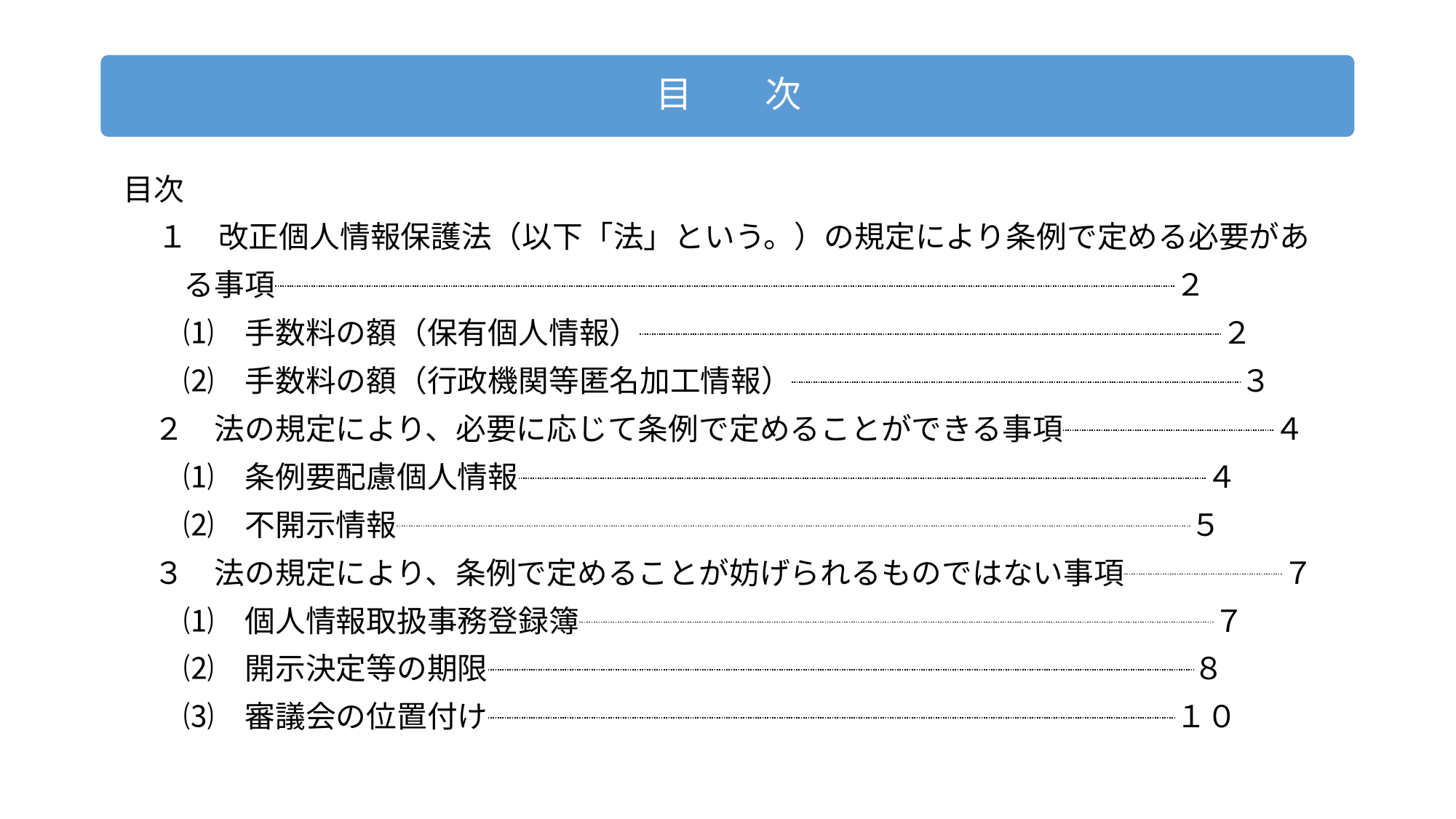

目　　次
目次
    １　改正個人情報保護法（以下「法」という。）の規定により条例で定める必要があ
　　る事項　　　　　　　　　　　　　　　　　　　　　　　　　　　　　　　　　　　　　　　　　　　　　　　　　　　２
　　⑴　手数料の額（保有個人情報）　　　　　　　　　　　　　　　　　　　　　　　　　　　　　　　　　２
　　⑵　手数料の額（行政機関等匿名加工情報）　　　　　　　　　　　　　　　　　　　　　　　　　  ３
　２　法の規定により、必要に応じて条例で定めることができる事項　　　　　　　　　　　　４
　　⑴　条例要配慮個人情報　　　　　　　　　　　　　　　　　　　　　　　　　　　　　　　　　　　　　　　４
　　⑵　不開示情報　　　　　　　　　　　　　　　　　　　　　　　　　　　　　　　　　　　　　　　　　　　　　５
　３　法の規定により、条例で定めることが妨げられるものではない事項　　　　　　　　　７
　　⑴　個人情報取扱事務登録簿　　　　　　　　　　　　　　　　　　　　　　　　　　　　　　　　　　　　７
　　⑵　開示決定等の期限　　　　　　　　　　　　　　　　　　　　　　　　　　　　　　　　　　　　　　　　８
　　⑶　審議会の位置付け　　　　　　　　　　　　　　　　　　　　　　　　　　　　　　　　　　　　　　　１０